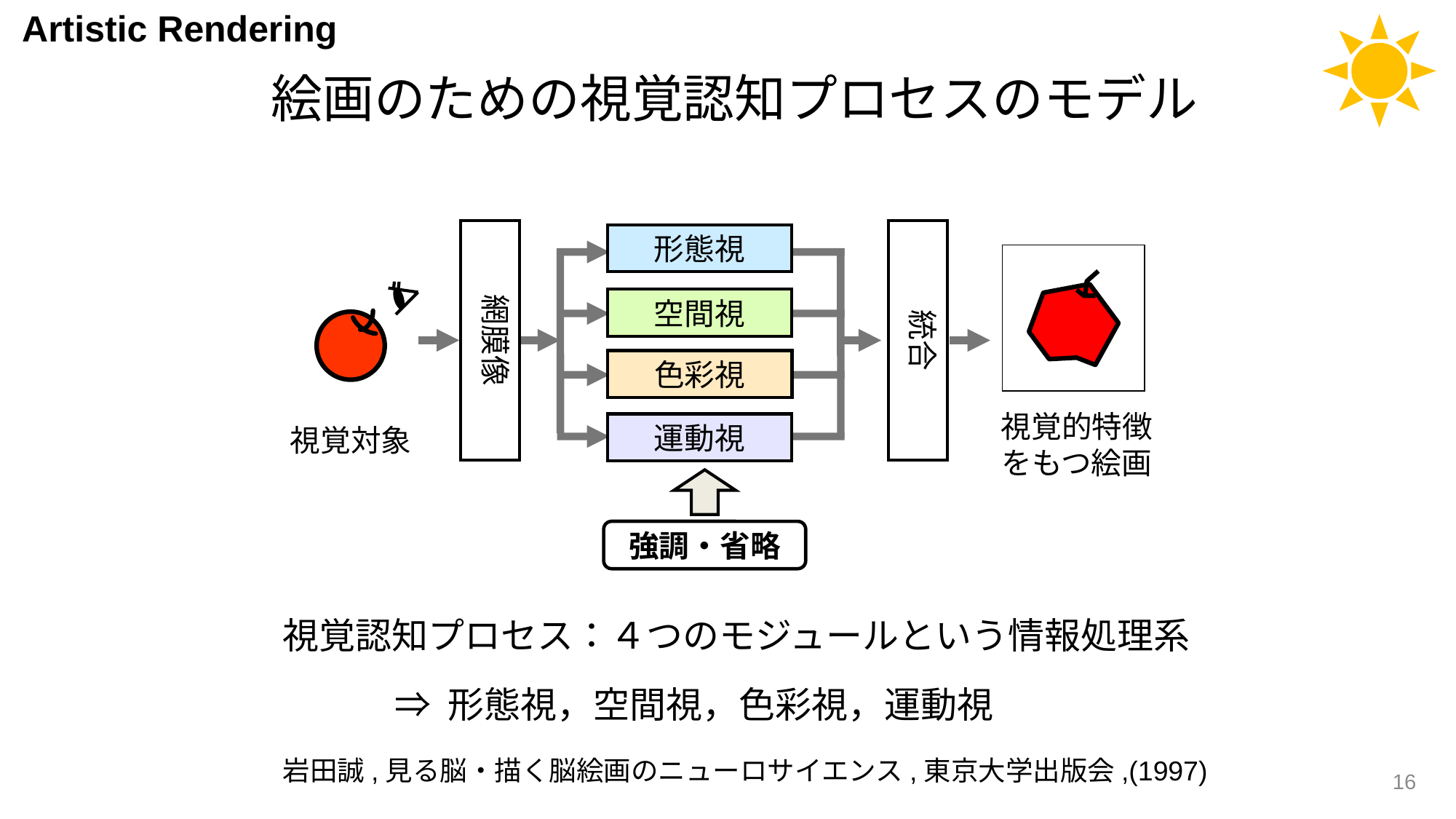

Artistic Rendering

# 絵画のための視覚認知プロセスのモデル
統合
網膜像
形態視

空間視

色彩視

視覚的特徴をもつ絵画
運動視
視覚対象

強調・省略
視覚認知プロセス：４つのモジュールという情報処理系
⇒ 形態視，空間視，色彩視，運動視
岩田誠,見る脳・描く脳絵画のニューロサイエンス,東京大学出版会,(1997)
16